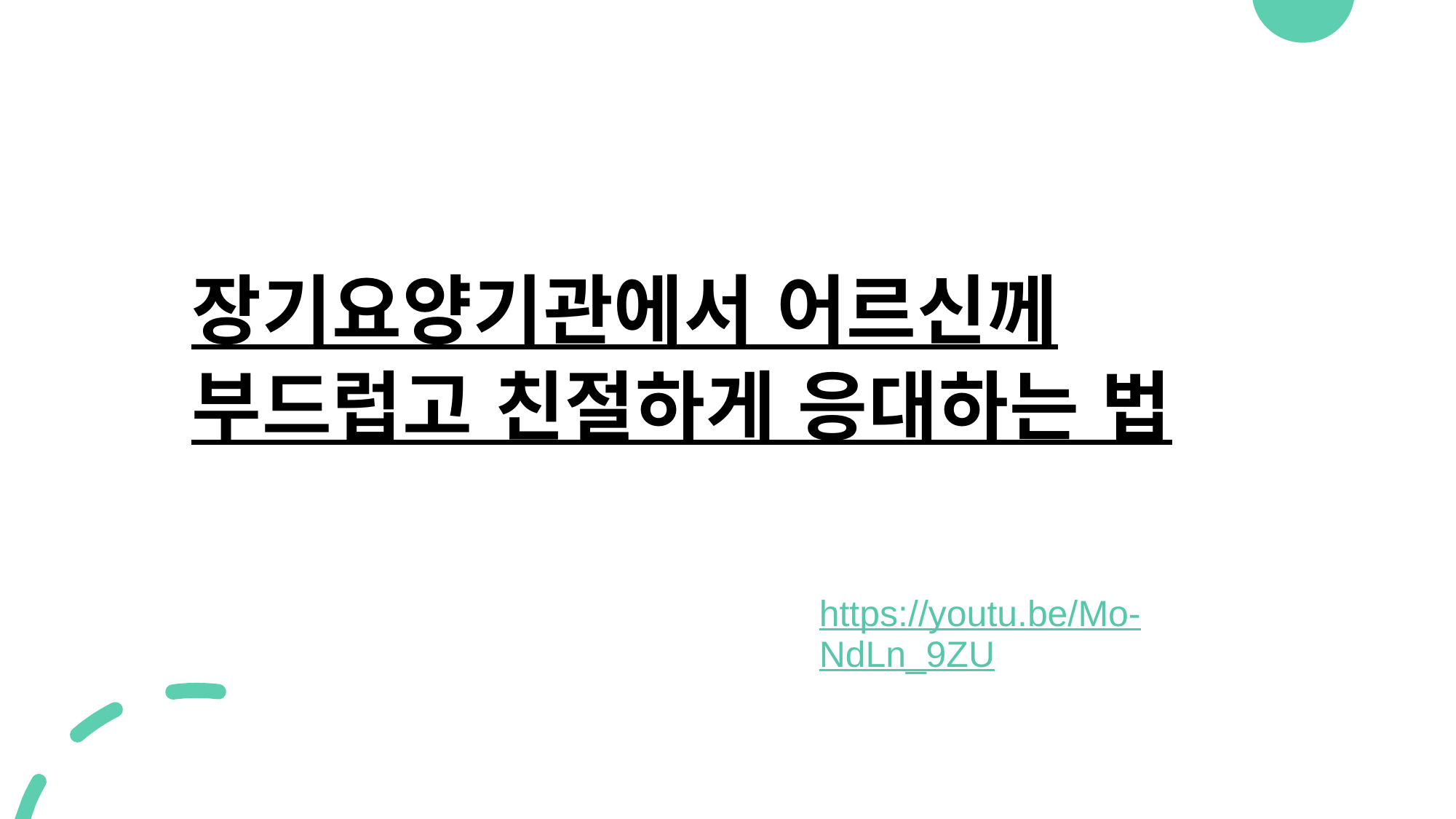

# 장기요양기관에서 어르신께 부드럽고 친절하게 응대하는 법
https://youtu.be/Mo-NdLn_9ZU